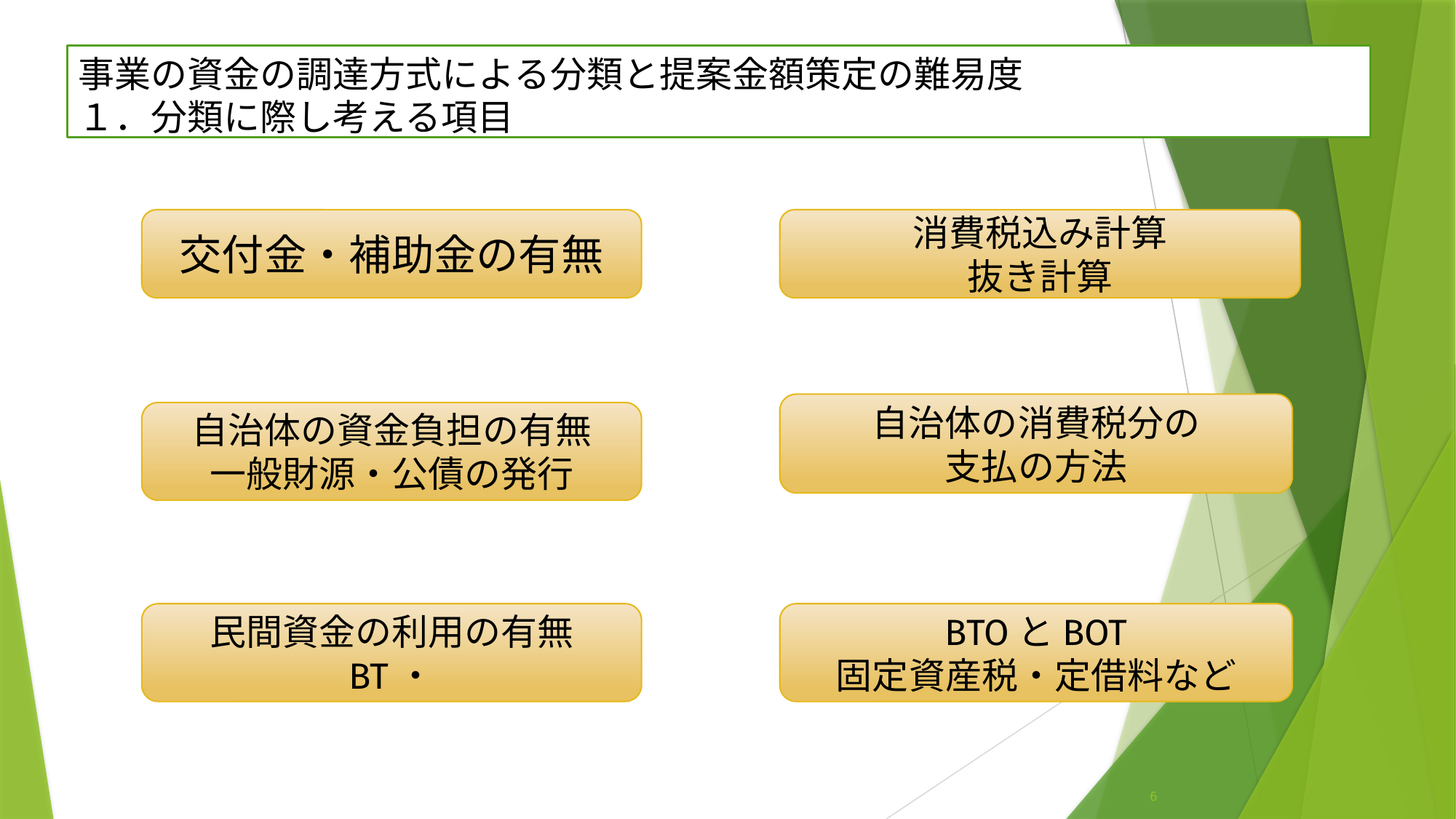

# 事業の資金の調達方式による分類と提案金額策定の難易度 １．分類に際し考える項目
交付金・補助金の有無
消費税込み計算
抜き計算
自治体の消費税分の
支払の方法
自治体の資金負担の有無
一般財源・公債の発行
BTOとBOT
固定資産税・定借料など
民間資金の利用の有無
BT・
6